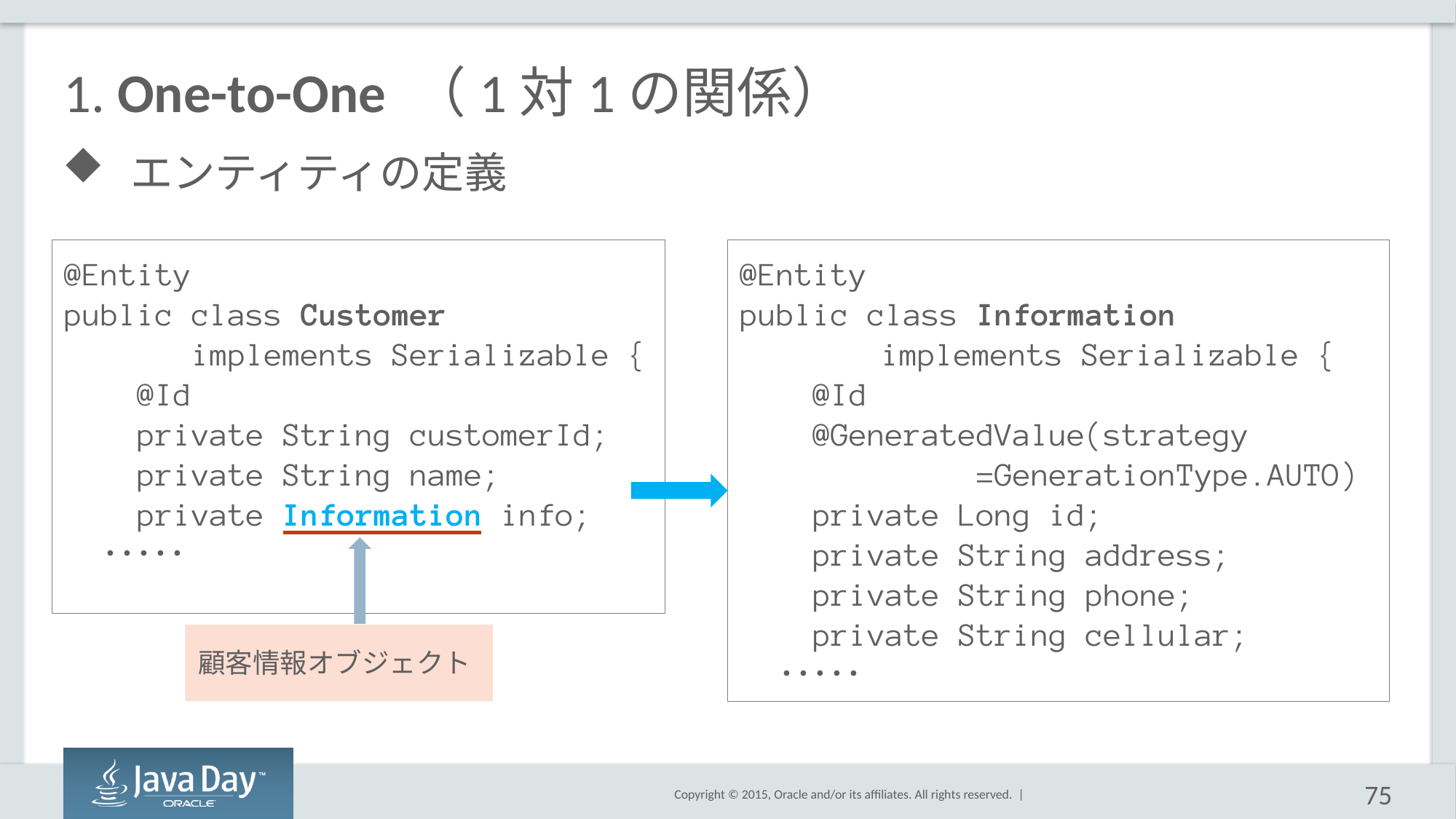

# 1. One-to-One （1対1の関係）
エンティティの定義

@Entity
public class Information
　　　　implements Serializable {
    @Id
    @GeneratedValue(strategy
             =GenerationType.AUTO)
    private Long id;
    private String address;
    private String phone;
    private String cellular;
    ･････

@Entity
public class Customer
       implements Serializable {
    @Id
    private String customerId;
    private String name;
    private Information info;
    ･････

顧客情報オブジェクト
75